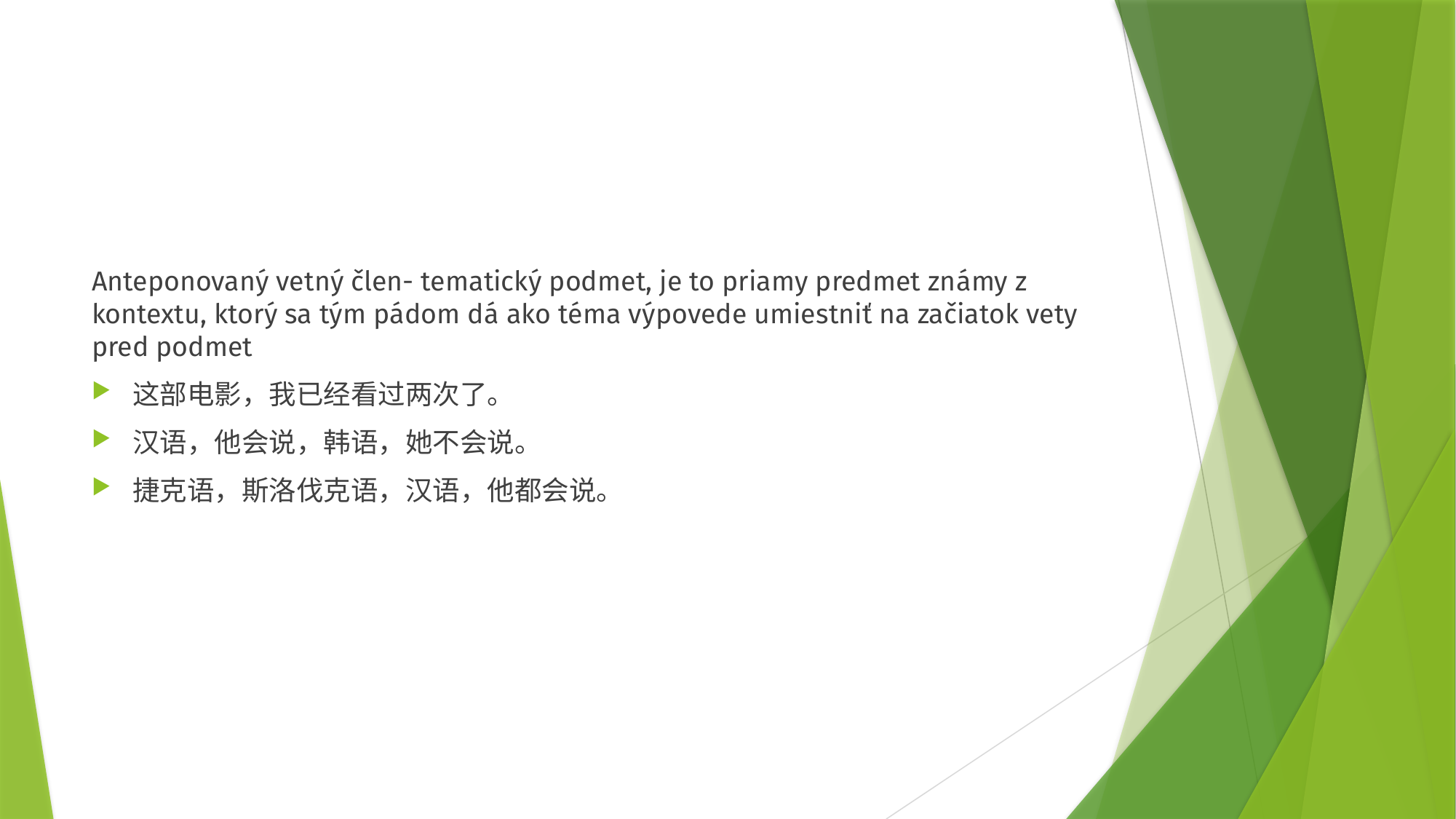

#
Anteponovaný vetný člen- tematický podmet, je to priamy predmet známy z kontextu, ktorý sa tým pádom dá ako téma výpovede umiestniť na začiatok vety pred podmet
这部电影，我已经看过两次了。
汉语，他会说，韩语，她不会说。
捷克语，斯洛伐克语，汉语，他都会说。